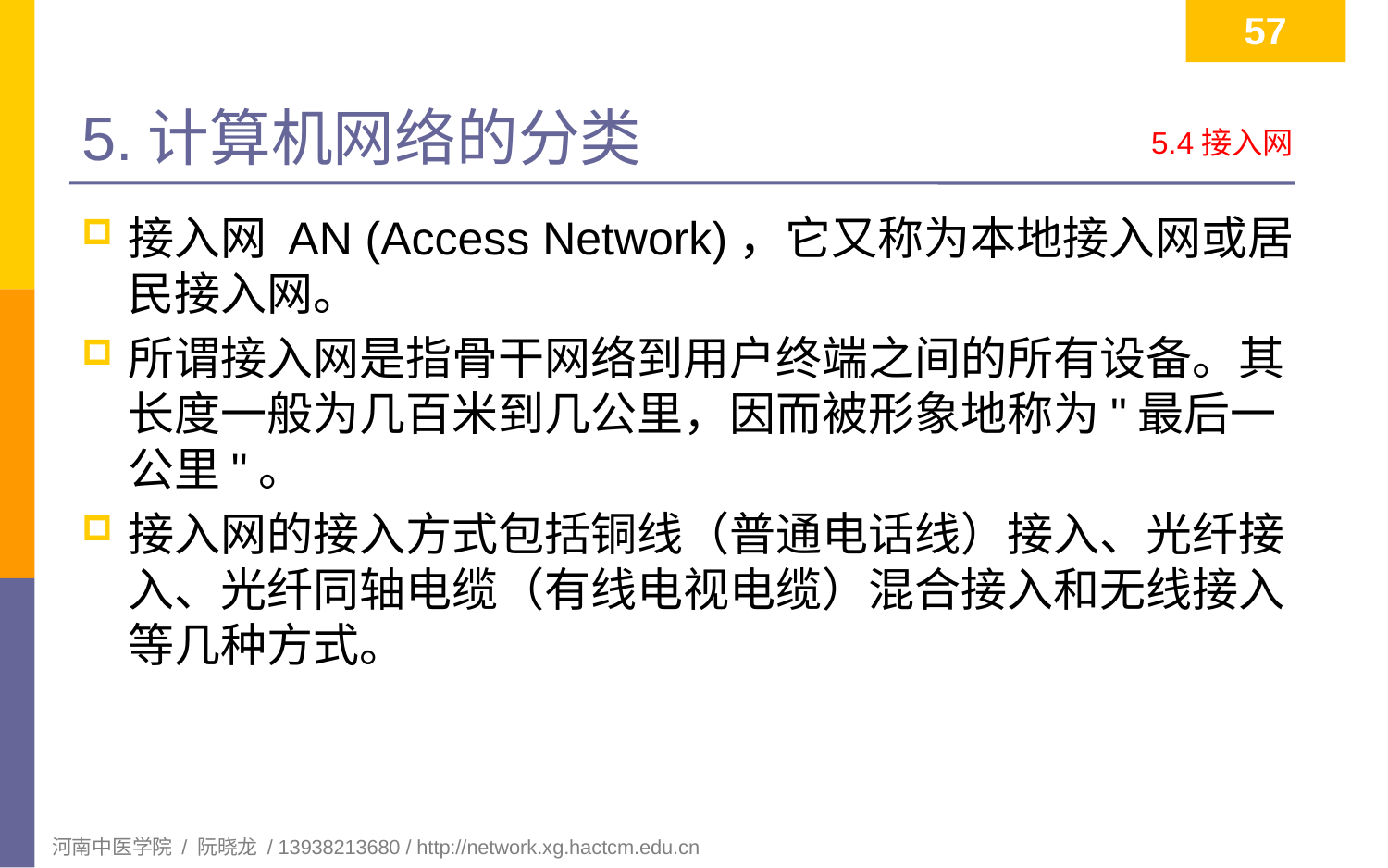

57
# 5.计算机网络的分类
5.4接入网
接入网 AN (Access Network)，它又称为本地接入网或居民接入网。
所谓接入网是指骨干网络到用户终端之间的所有设备。其长度一般为几百米到几公里，因而被形象地称为"最后一公里"。
接入网的接入方式包括铜线（普通电话线）接入、光纤接入、光纤同轴电缆（有线电视电缆）混合接入和无线接入等几种方式。